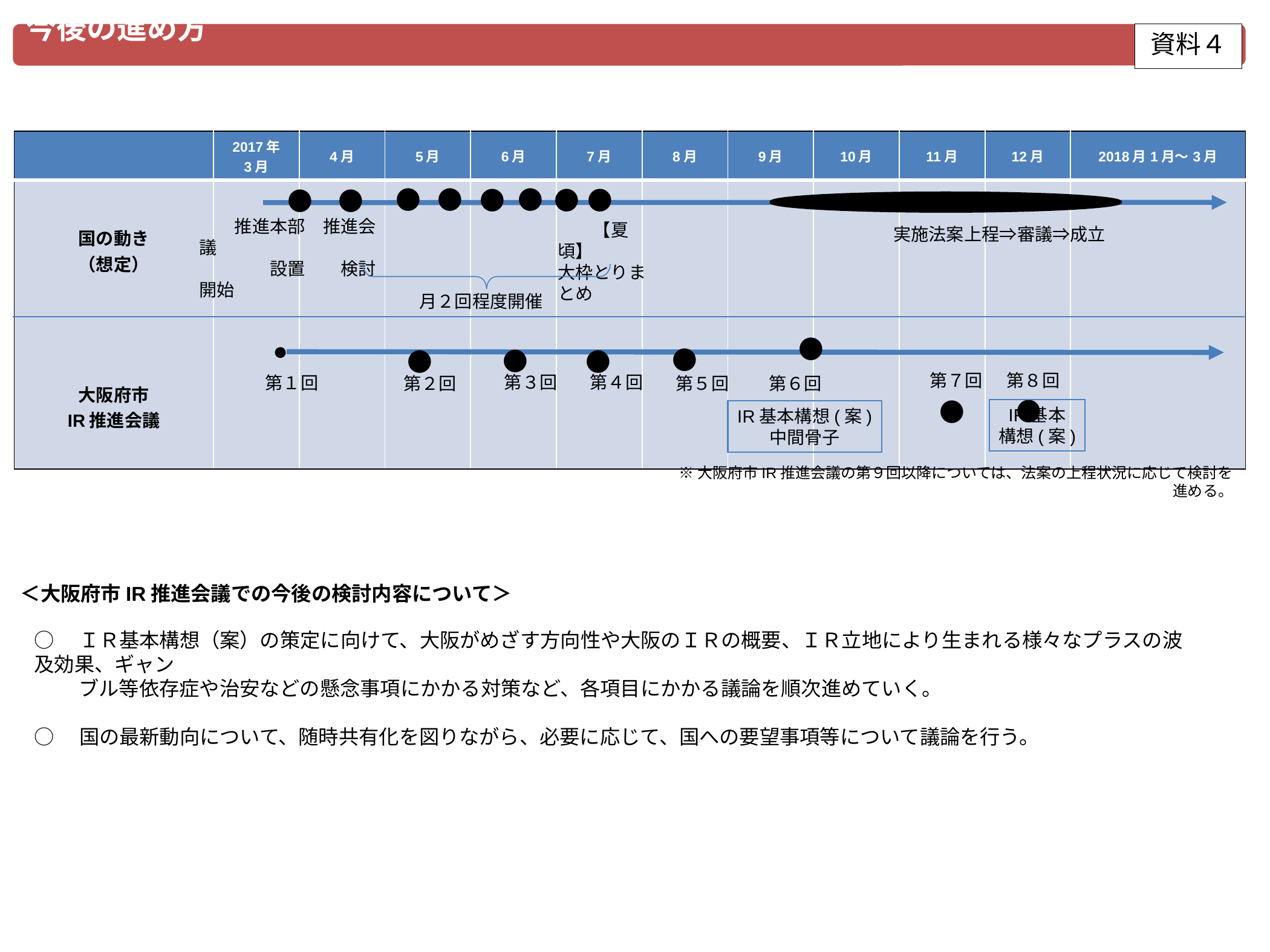

今後の進め方
資料４
|  | 2017年 3月 | 4月 | 5月 | 6月 | 7月 | 8月 | 9月 | 10月 | 11月 | 12月 | 2018月1月～3月 |
| --- | --- | --- | --- | --- | --- | --- | --- | --- | --- | --- | --- |
| 国の動き （想定） 　 大阪府市 IR推進会議 |  |  |  |  |  |  |  |  |  |  |  |

　　　　　●　●
　　推進本部　推進会議
　　　　設置　　検討開始
　●
　●
　●
　●
　●
　●

実施法案上程⇒審議⇒成立

　　【夏頃】
大枠とりまとめ
月２回程度開催
　　　　　　●
　　　　　　●
　●
　●
　●
　　●
　●
●
＜検討事項＞
第８回
第７回
第３回
第４回
第１回
第２回
第５回
第６回
IR基本
構想(案)
IR基本構想(案)
中間骨子
※大阪府市IR推進会議の第９回以降については、法案の上程状況に応じて検討を進める。
＜大阪府市IR推進会議での今後の検討内容について＞
○　ＩＲ基本構想（案）の策定に向けて、大阪がめざす方向性や大阪のＩＲの概要、ＩＲ立地により生まれる様々なプラスの波及効果、ギャン
　　 ブル等依存症や治安などの懸念事項にかかる対策など、各項目にかかる議論を順次進めていく。

○　国の最新動向について、随時共有化を図りながら、必要に応じて、国への要望事項等について議論を行う。